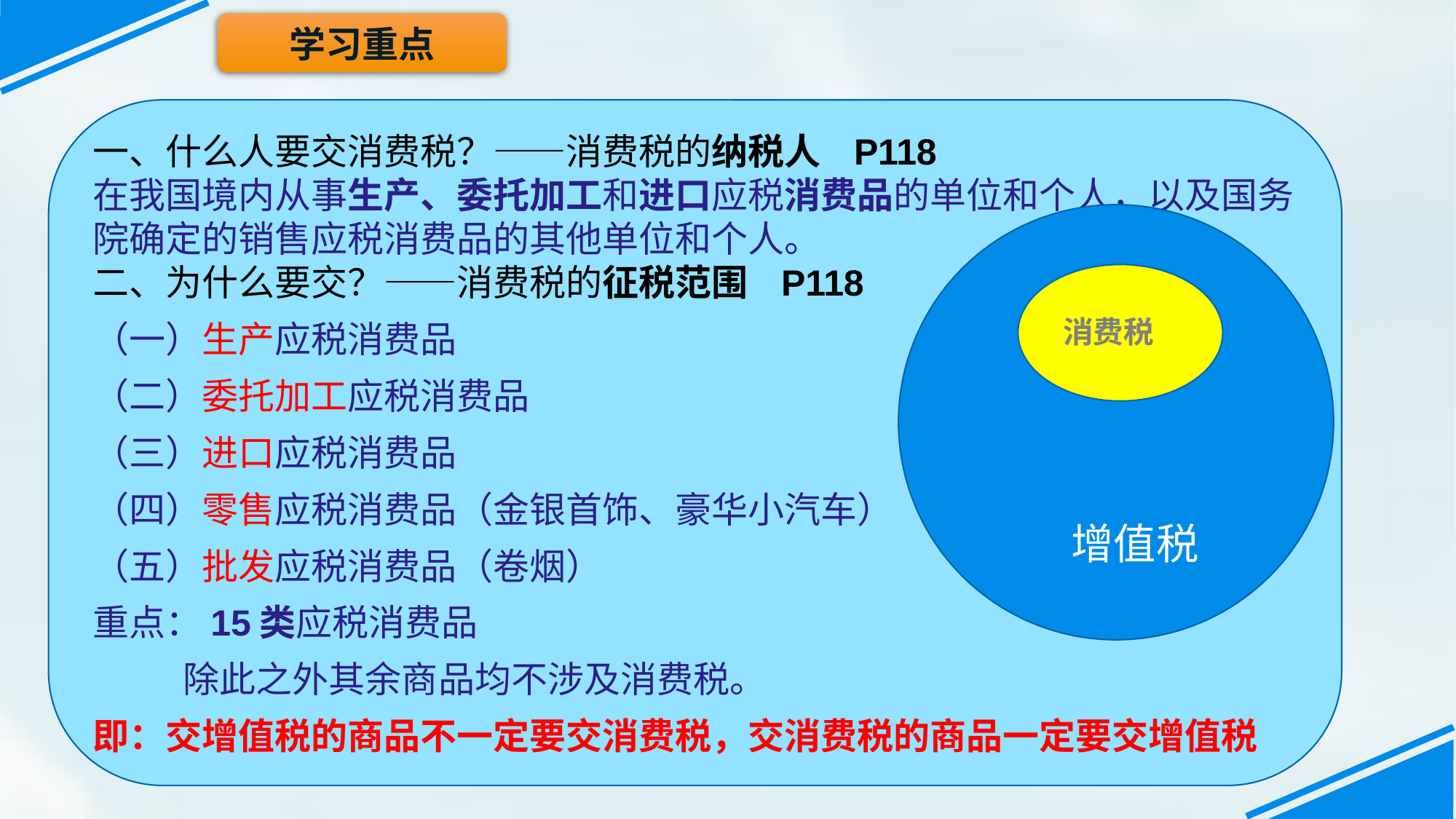

学习重点
一、什么人要交消费税？——消费税的纳税人   P118
在我国境内从事生产、委托加工和进口应税消费品的单位和个人，以及国务院确定的销售应税消费品的其他单位和个人。
二、为什么要交？——消费税的征税范围   P118
（一）生产应税消费品
（二）委托加工应税消费品
（三）进口应税消费品
（四）零售应税消费品（金银首饰、豪华小汽车）
（五）批发应税消费品（卷烟）
重点：15类应税消费品
          除此之外其余商品均不涉及消费税。
即：交增值税的商品不一定要交消费税，交消费税的商品一定要交增值税

消费税
增值税